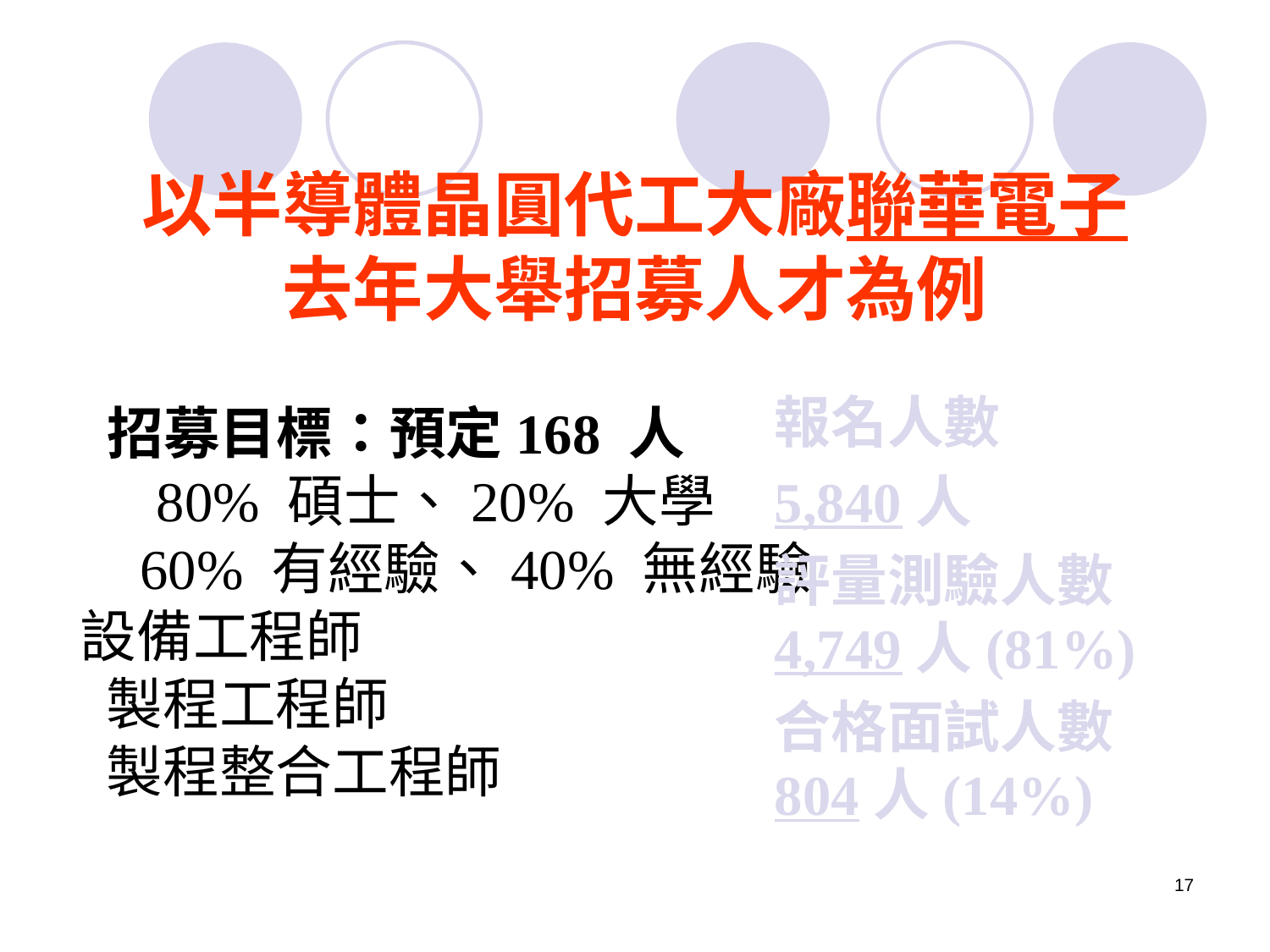

以半導體晶圓代工大廠聯華電子
去年大舉招募人才為例
報名人數
5,840人
評量測驗人數4,749人(81%)
合格面試人數   804人(14%)
   招募目標：預定168 人
   80% 碩士、20% 大學
      60% 有經驗、40% 無經驗
  設備工程師
   製程工程師
   製程整合工程師
17